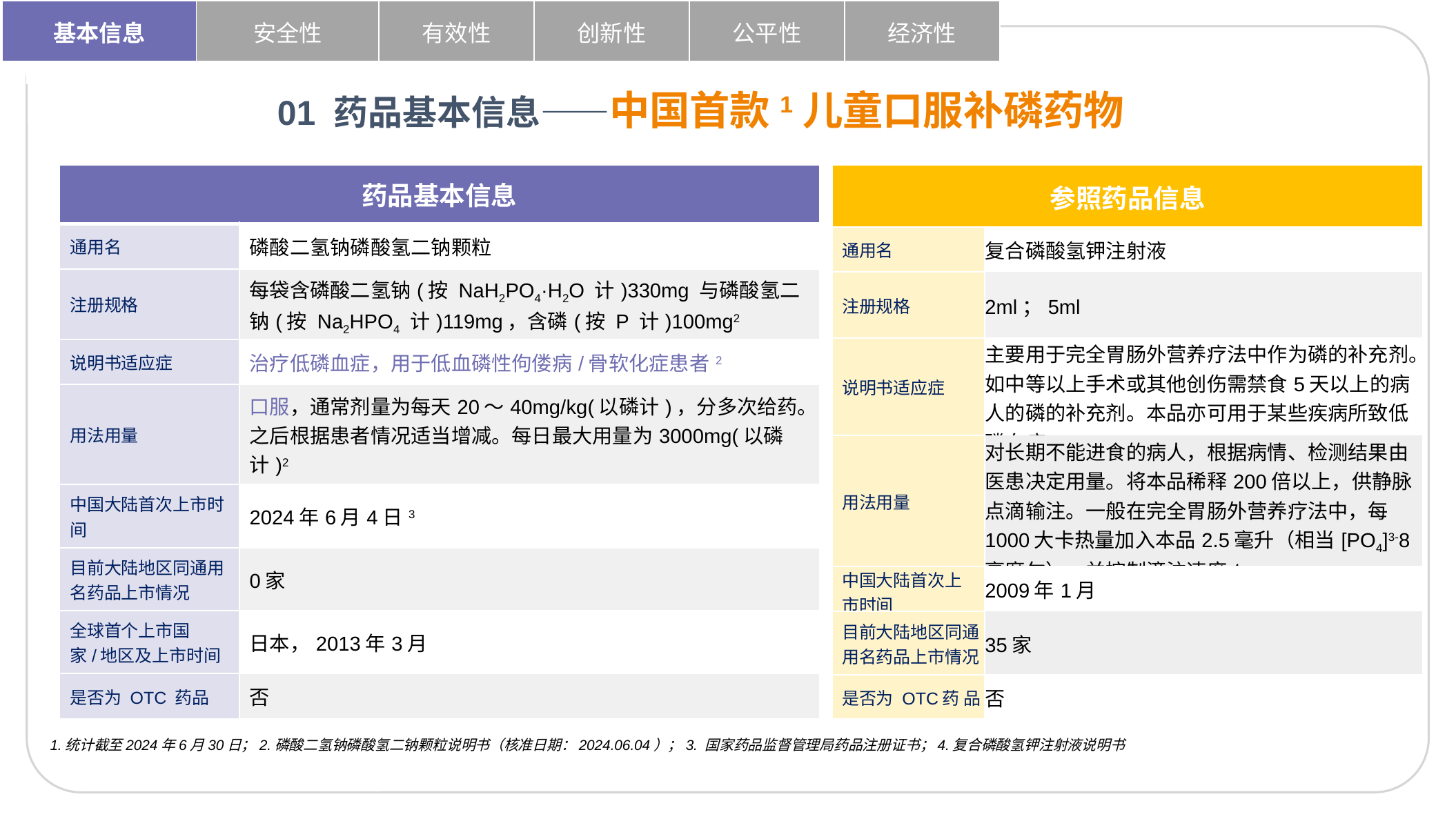

| 基本信息 | 安全性 | 有效性 | 创新性 | 公平性 | 经济性 |
| --- | --- | --- | --- | --- | --- |

01 药品基本信息——中国首款1儿童口服补磷药物
| 药品基本信息 |  |
| --- | --- |
| 通用名 | 磷酸二氢钠磷酸氢二钠颗粒 |
| 注册规格 | 每袋含磷酸二氢钠(按 NaH2PO4·H2O 计)330mg 与磷酸氢二钠(按 Na2HPO4 计)119mg，含磷(按 P 计)100mg2 |
| 说明书适应症 | 治疗低磷血症，用于低血磷性佝偻病/骨软化症患者2 |
| 用法用量 | 口服，通常剂量为每天20～40mg/kg(以磷计)，分多次给药。之后根据患者情况适当增减。每日最大用量为3000mg(以磷计)2 |
| 中国大陆首次上市时间 | 2024年6月4日3 |
| 目前大陆地区同通用名药品上市情况 | 0家 |
| 全球首个上市国家/地区及上市时间 | 日本，2013年3月 |
| 是否为 OTC 药品 | 否 |
| 参照药品信息 |  |
| --- | --- |
| 通用名 | 复合磷酸氢钾注射液 |
| 注册规格 | 2ml；5ml |
| 说明书适应症 | 主要用于完全胃肠外营养疗法中作为磷的补充剂。如中等以上手术或其他创伤需禁食5天以上的病人的磷的补充剂。本品亦可用于某些疾病所致低磷血症4。 |
| 用法用量 | 对长期不能进食的病人，根据病情、检测结果由医患决定用量。将本品稀释200倍以上，供静脉点滴输注。一般在完全胃肠外营养疗法中，每1000大卡热量加入本品2.5毫升（相当[PO4]3-8毫摩尔），并控制滴注速度4。 |
| 中国大陆首次上 市时间 | 2009年1月 |
| 目前大陆地区同通 用名药品上市情况 | 35家 |
| 是否为 OTC药 品 | 否 |
1.统计截至2024年6月30日；2.磷酸二氢钠磷酸氢二钠颗粒说明书（核准日期：2024.06.04）；3. 国家药品监督管理局药品注册证书；4.复合磷酸氢钾注射液说明书